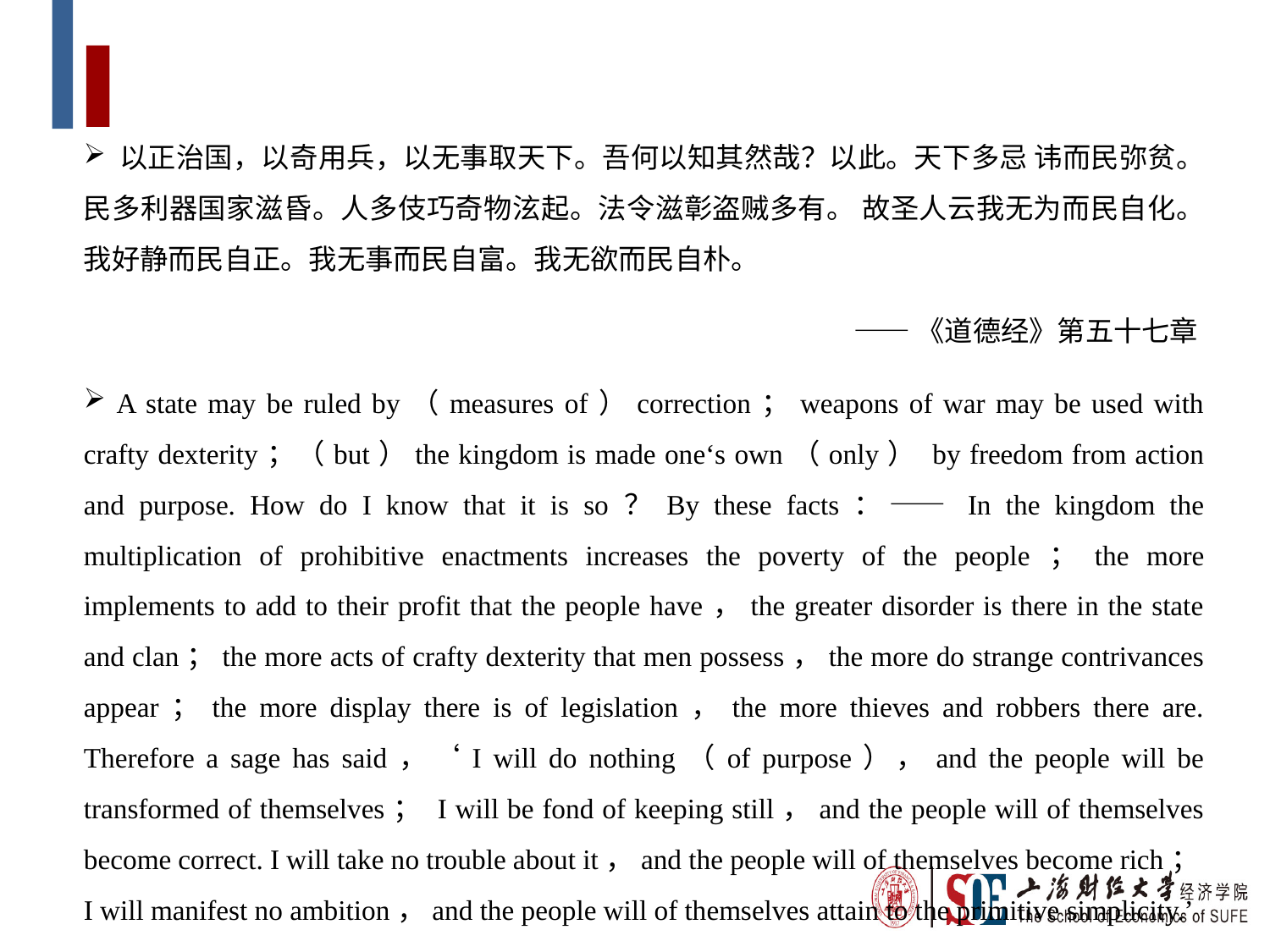

以正治国，以奇用兵，以无事取天下。吾何以知其然哉？以此。天下多忌 讳而民弥贫。民多利器国家滋昏。人多伎巧奇物泫起。法令滋彰盗贼多有。 故圣人云我无为而民自化。我好静而民自正。我无事而民自富。我无欲而民自朴。
——《道德经》第五十七章
 A state may be ruled by（measures of）correction；weapons of war may be used with crafty dexterity；（but）the kingdom is made one‘s own（only） by freedom from action and purpose. How do I know that it is so？By these facts：——In the kingdom the multiplication of prohibitive enactments increases the poverty of the people；the more implements to add to their profit that the people have，the greater disorder is there in the state and clan；the more acts of crafty dexterity that men possess，the more do strange contrivances appear；the more display there is of legislation，the more thieves and robbers there are. Therefore a sage has said，‘I will do nothing（of purpose），and the people will be transformed of themselves； I will be fond of keeping still，and the people will of themselves become correct. I will take no trouble about it，and the people will of themselves become rich；I will manifest no ambition，and the people will of themselves attain to the primitive simplicity.’